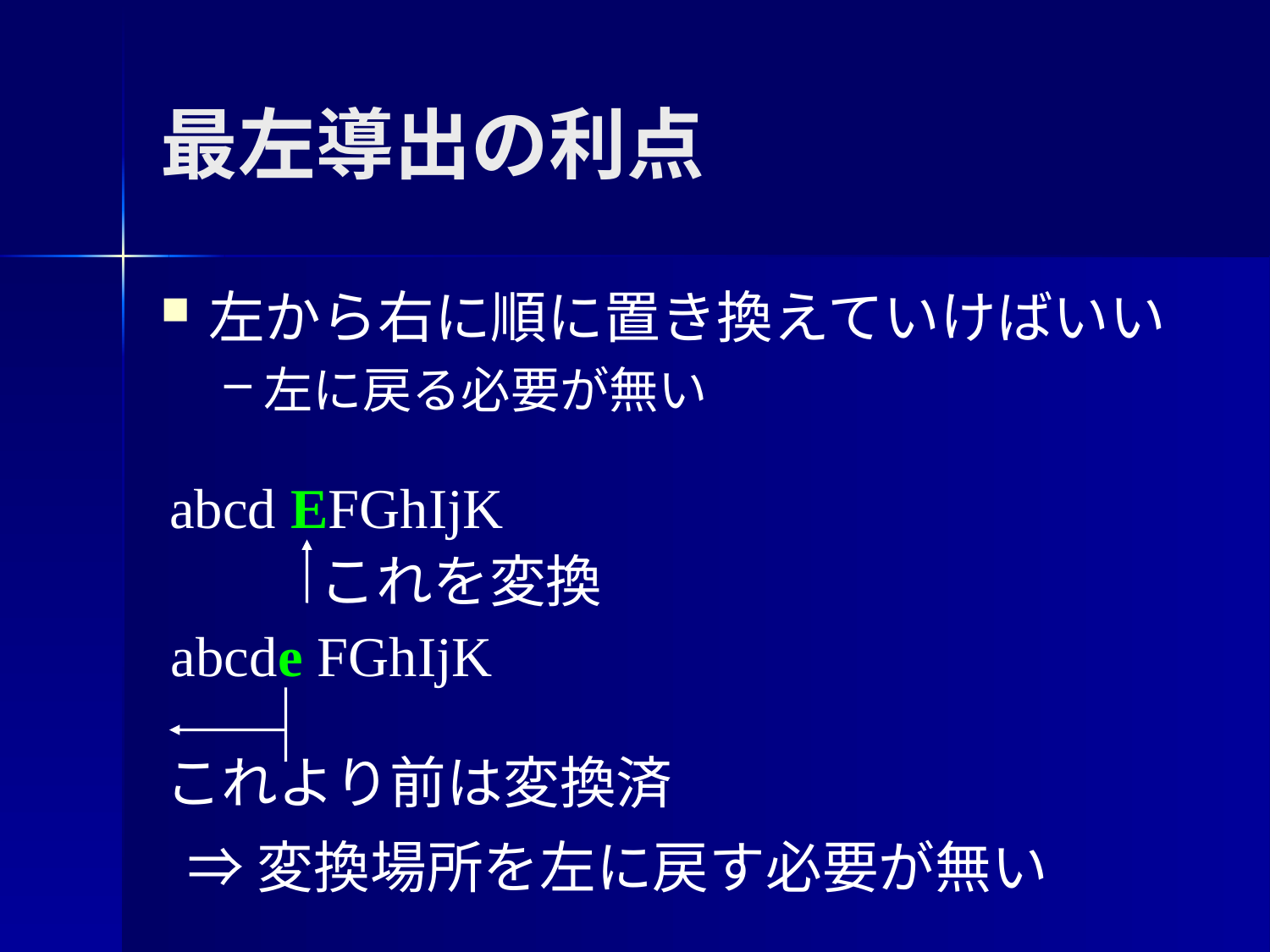

# 最左導出の利点
左から右に順に置き換えていけばいい
左に戻る必要が無い
abcd EFGhIjK

これを変換
abcde FGhIjK

これより前は変換済
⇒変換場所を左に戻す必要が無い